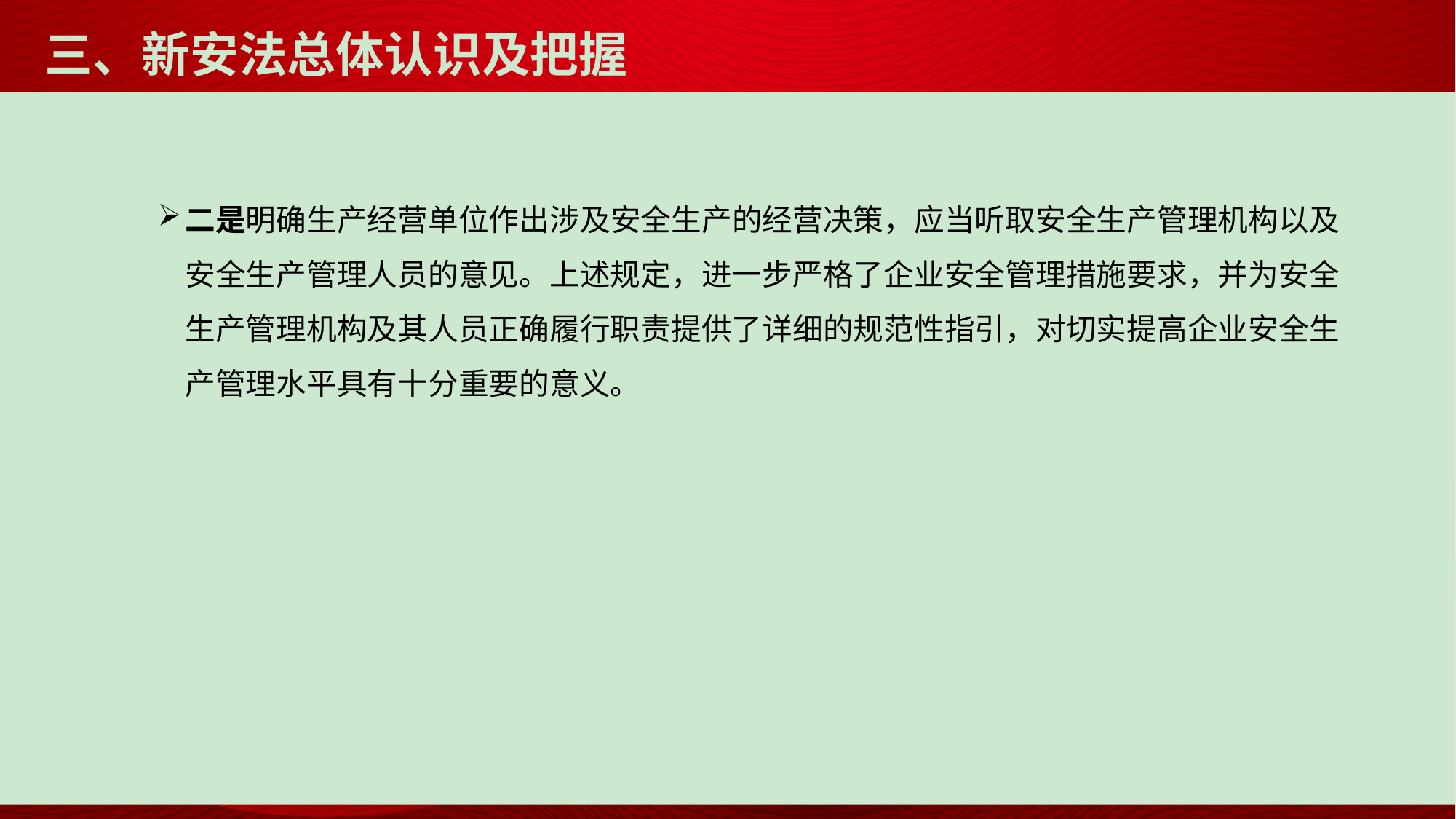

# 三、新安法总体认识及把握
二是明确生产经营单位作出涉及安全生产的经营决策，应当听取安全生产管理机构以及安全生产管理人员的意见。上述规定，进一步严格了企业安全管理措施要求，并为安全生产管理机构及其人员正确履行职责提供了详细的规范性指引，对切实提高企业安全生产管理水平具有十分重要的意义。